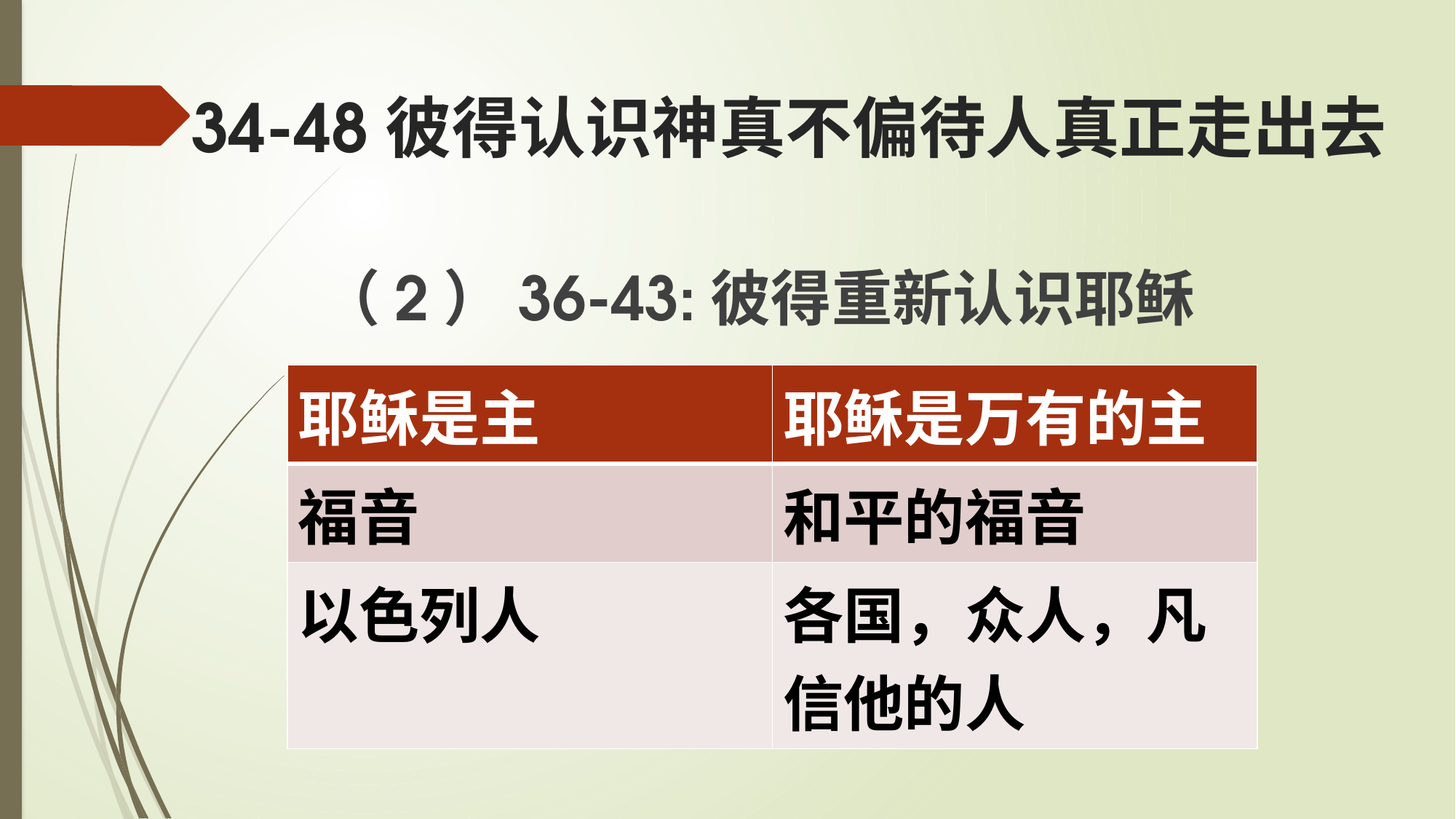

# 34-48彼得认识神真不偏待人真正走出去
（2）36-43:彼得重新认识耶稣

| 耶稣是主 | 耶稣是万有的主 |
| --- | --- |
| 福音 | 和平的福音 |
| 以色列人 | 各国，众人，凡信他的人 |